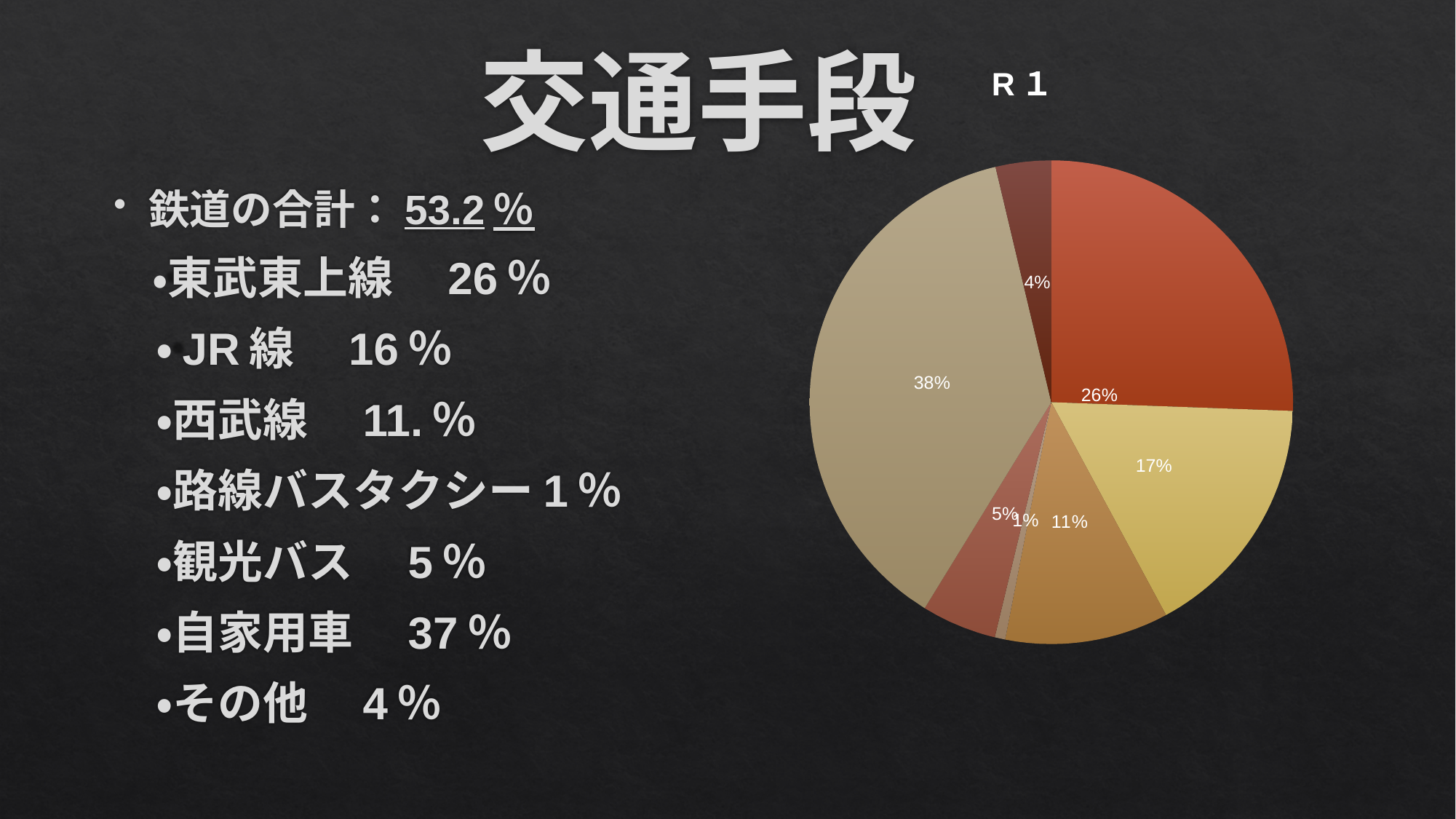

# 交通手段

### Chart: R１

| Category | 交通手段 |
|---|---|
| 西武線 | 25.5 |
| 路線バス・タクシー | 16.5 |
| 観光バス | 10.9 |
| 自家用車 | 0.7 |
鉄道の合計：53.2％
　・東武東上線　26％
　・JR線　16％
　・西武線　11.％
　・路線バスタクシー1％
　・観光バス　5％
　・自家用車　37％
　・その他　4％